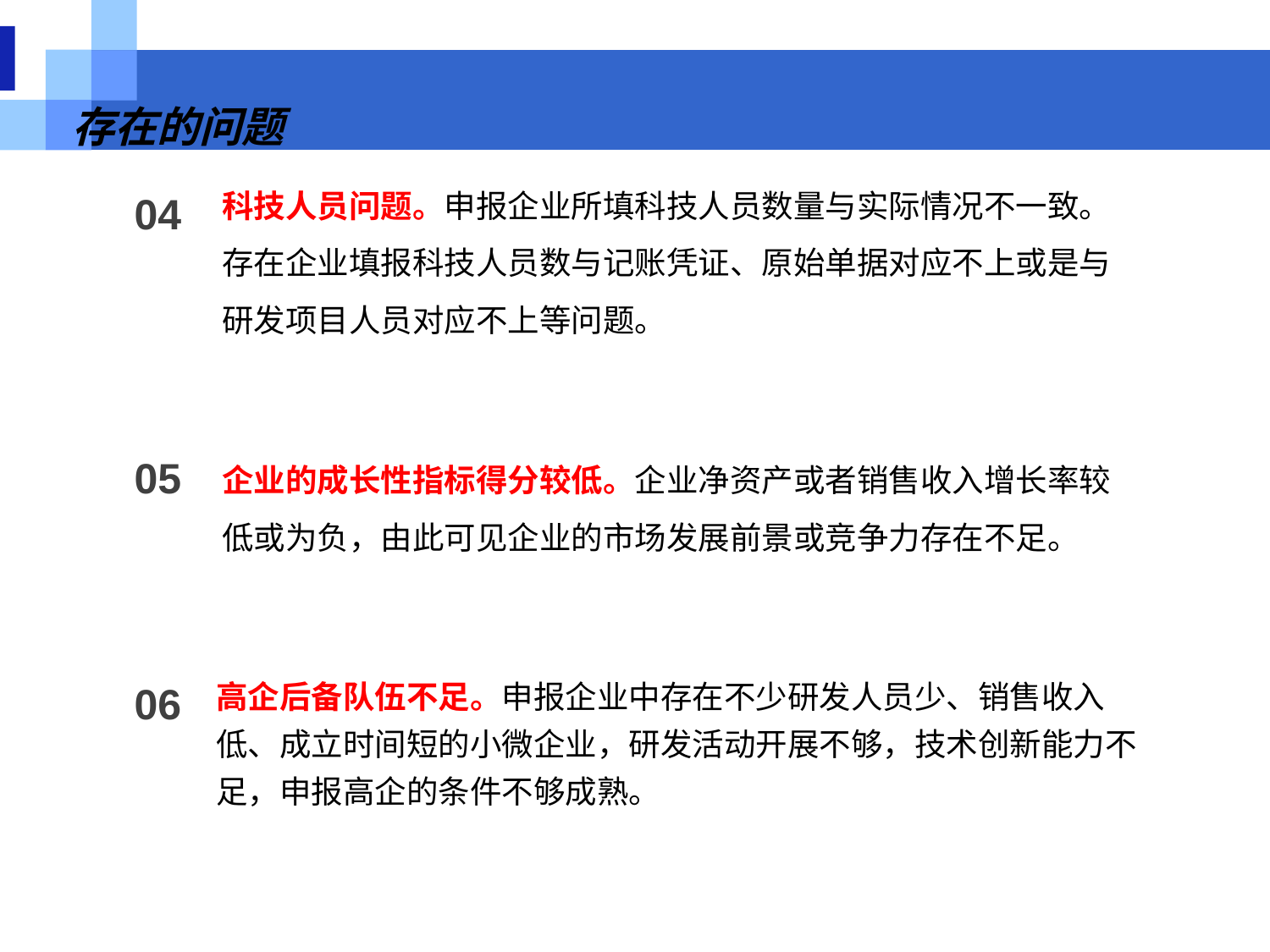

存在的问题
科技人员问题。申报企业所填科技人员数量与实际情况不一致。存在企业填报科技人员数与记账凭证、原始单据对应不上或是与研发项目人员对应不上等问题。
04
企业的成长性指标得分较低。企业净资产或者销售收入增长率较低或为负，由此可见企业的市场发展前景或竞争力存在不足。
05
高企后备队伍不足。申报企业中存在不少研发人员少、销售收入低、成立时间短的小微企业，研发活动开展不够，技术创新能力不足，申报高企的条件不够成熟。
06